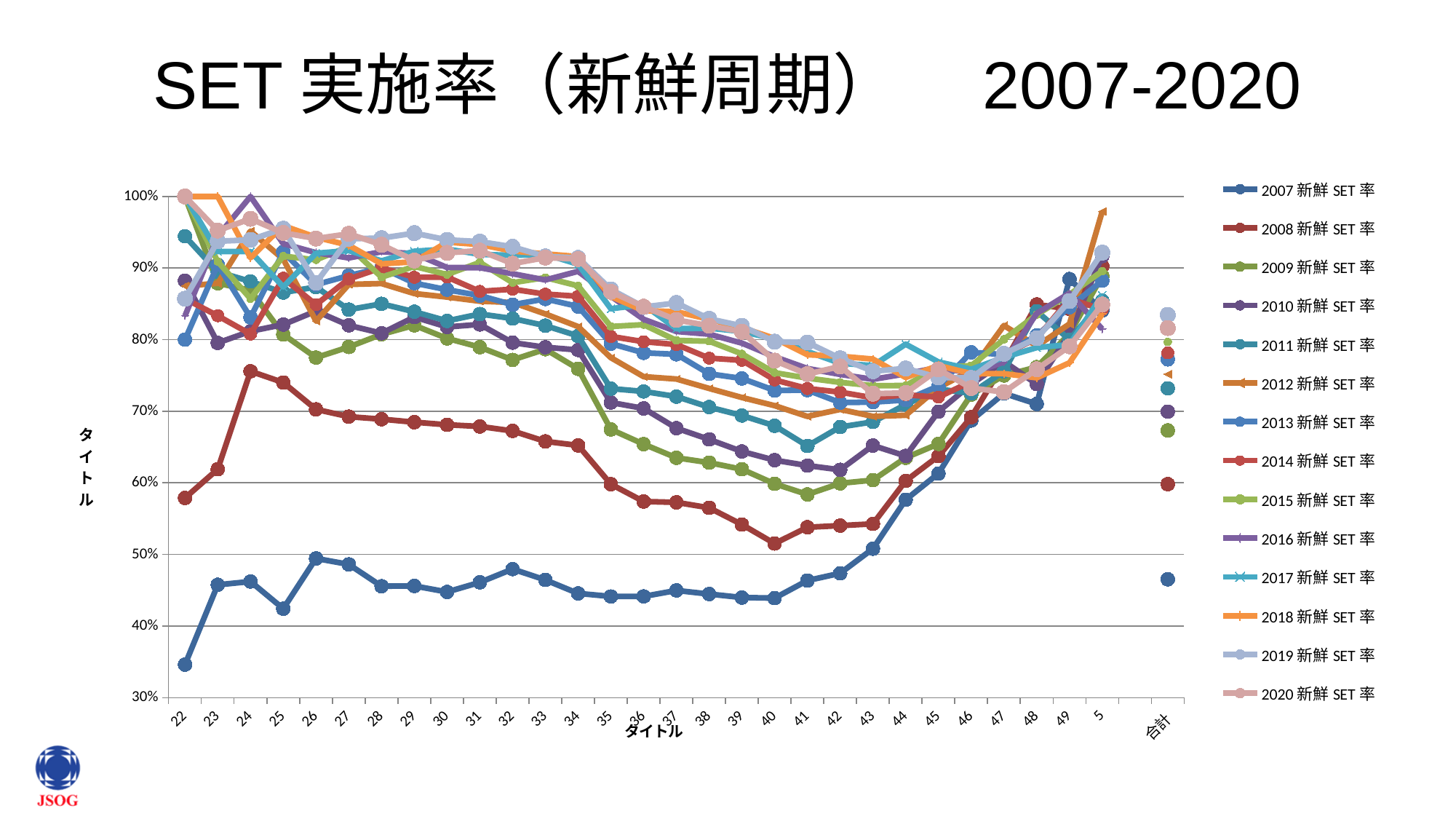

# SET実施率（新鮮周期）　2007-2020

### Chart

| Category | 2007新鮮SET率 | 2008新鮮SET率 | 2009新鮮SET率 | 2010新鮮SET率 | 2011新鮮SET率 | 2012新鮮SET率 | 2013新鮮SET率 | 2014新鮮SET率 | 2015新鮮SET率 | 2016新鮮SET率 | 2017新鮮SET率 | 2018新鮮SET率 | 2019新鮮SET率 | 2020新鮮SET率 |
|---|---|---|---|---|---|---|---|---|---|---|---|---|---|---|
| 22 | 0.34615384615384615 | 0.5789473684210527 | 1.0 | 0.8823529411764706 | 0.9444444444444444 | 0.875 | 0.8 | 0.8571428571428571 | 1.0 | 0.8333333333333334 | 1.0 | 1.0 | 0.8571428571428571 | 1.0 |
| 23 | 0.4576271186440678 | 0.6190476190476191 | 0.8787878787878788 | 0.7954545454545454 | 0.8947368421052632 | 0.8787878787878788 | 0.9047619047619048 | 0.8333333333333334 | 0.9090909090909091 | 0.9444444444444444 | 0.9230769230769231 | 1.0 | 0.9375 | 0.9523809523809523 |
| 24 | 0.46226415094339623 | 0.7558139534883721 | 0.8690476190476191 | 0.8117647058823529 | 0.8813559322033898 | 0.9516129032258065 | 0.8309859154929577 | 0.8076923076923077 | 0.8571428571428571 | 1.0 | 0.9230769230769231 | 0.9142857142857143 | 0.9393939393939394 | 0.96875 |
| 25 | 0.42424242424242425 | 0.7401129943502824 | 0.8072289156626506 | 0.8209876543209876 | 0.8658536585365854 | 0.9124087591240876 | 0.9224137931034483 | 0.8859649122807017 | 0.9166666666666666 | 0.9340659340659341 | 0.8736842105263158 | 0.9591836734693877 | 0.9550561797752809 | 0.9491525423728814 |
| 26 | 0.494475138121547 | 0.7026239067055393 | 0.77491961414791 | 0.8398692810457516 | 0.8735177865612648 | 0.8259109311740891 | 0.8769230769230769 | 0.8488888888888889 | 0.911504424778761 | 0.9214659685863874 | 0.9206349206349206 | 0.9430051813471503 | 0.8794326241134752 | 0.9411764705882353 |
| 27 | 0.48615384615384616 | 0.6924428822495606 | 0.7897526501766784 | 0.8199566160520607 | 0.8418891170431212 | 0.8771551724137931 | 0.8894009216589862 | 0.8847926267281107 | 0.93 | 0.9141104294478528 | 0.9243697478991597 | 0.9318181818181818 | 0.9409722222222222 | 0.9478260869565217 |
| 28 | 0.4556830031282586 | 0.6889596602972399 | 0.8073908174692049 | 0.8089591567852438 | 0.85 | 0.8783783783783784 | 0.9005305039787799 | 0.9004037685060565 | 0.8872620790629575 | 0.922824302134647 | 0.9100346020761245 | 0.9058823529411765 | 0.941834451901566 | 0.9325 |
| 29 | 0.4560585885486019 | 0.6847222222222222 | 0.8199697428139183 | 0.83150800336984 | 0.8389610389610389 | 0.8643617021276596 | 0.8789473684210526 | 0.8871119473189087 | 0.9023696682464455 | 0.9201970443349754 | 0.9235159817351598 | 0.9087719298245615 | 0.9487870619946092 | 0.9106145251396648 |
| 30 | 0.44764150943396225 | 0.6811023622047244 | 0.801729106628242 | 0.8177083333333334 | 0.8261437908496732 | 0.8594249201277955 | 0.8697614442295294 | 0.8874748827863362 | 0.8909825033647375 | 0.9008142116950407 | 0.9264705882352942 | 0.9361888111888111 | 0.9394240317775571 | 0.9212792127921279 |
| 31 | 0.4610639938319198 | 0.6787807737397421 | 0.7894736842105263 | 0.821221578243424 | 0.8357536304456685 | 0.8536585365853658 | 0.8615384615384616 | 0.8674633351439435 | 0.9078604893284747 | 0.9005175388154112 | 0.919185687847008 | 0.932845744680851 | 0.9369747899159664 | 0.9243781094527364 |
| 32 | 0.47962474347698625 | 0.6724919093851133 | 0.7717164697706741 | 0.7957796852646638 | 0.8294947994056464 | 0.8518662519440124 | 0.8488188976377953 | 0.8704487722269263 | 0.8796216680997421 | 0.8920765027322405 | 0.9177312212570261 | 0.9237336368810473 | 0.9296346414073072 | 0.9061962134251291 |
| 33 | 0.4644848484848485 | 0.6579156722354813 | 0.7865836399660345 | 0.7893830703012913 | 0.8195137157107232 | 0.8358862144420132 | 0.85683025945608 | 0.8635743519781719 | 0.8866736621196223 | 0.8833765272121437 | 0.9192598822539949 | 0.9197615772581385 | 0.9162422184493492 | 0.9145907473309609 |
| 34 | 0.44558697514995715 | 0.6523273770130157 | 0.7592380078035346 | 0.7855745721271393 | 0.8051538259268998 | 0.8182051941373104 | 0.8463130659767141 | 0.8605744125326371 | 0.8751438434982739 | 0.8954268292682926 | 0.9052991452991453 | 0.9160707564922845 | 0.9142053445850914 | 0.9126271693596649 |
| 35 | 0.44133388225607245 | 0.5981326590157557 | 0.6746554823247454 | 0.7122376895906919 | 0.7316250842886042 | 0.7748051400884769 | 0.7944334867411791 | 0.8044744814728502 | 0.8183588994399805 | 0.8607057574953568 | 0.8431622569333759 | 0.8602841677943166 | 0.870186581976975 | 0.866877971473851 |
| 36 | 0.44136676101900524 | 0.573936792820913 | 0.6540499621498864 | 0.7039422326307572 | 0.7276641550053822 | 0.74831013916501 | 0.7815427546342436 | 0.797095520556351 | 0.8208955223880597 | 0.8284208003834173 | 0.8488888888888889 | 0.8404397068620919 | 0.8456221198156681 | 0.8460350154479918 |
| 37 | 0.44978434996919286 | 0.5727848101265823 | 0.6350507416081187 | 0.6763609246830723 | 0.7204921184159938 | 0.7450255326642015 | 0.7795318454001089 | 0.7931231003039514 | 0.7989034658312121 | 0.8113879003558719 | 0.8152849740932643 | 0.8389281507656066 | 0.8512160228898427 | 0.8274894810659187 |
| 38 | 0.4447411668036155 | 0.565208864483232 | 0.6282313557745955 | 0.6606595783023969 | 0.7057546145494028 | 0.7318652849740933 | 0.752283105022831 | 0.7741665270564584 | 0.7977607961613649 | 0.8076256499133448 | 0.8160511363636364 | 0.8284339925173704 | 0.8290343915343915 | 0.8194566170026293 |
| 39 | 0.4398434281005356 | 0.54182101774225 | 0.618985208762404 | 0.6438235810929538 | 0.694089180781196 | 0.7191985645933014 | 0.7457877623411173 | 0.7711464780430297 | 0.7801374141161774 | 0.795120320855615 | 0.8113956720270002 | 0.8167478543261424 | 0.8192090395480226 | 0.8109848484848485 |
| 40 | 0.43899521531100477 | 0.515281042957897 | 0.5986842105263158 | 0.6316499614494988 | 0.6796641791044776 | 0.707790192427064 | 0.729017517136329 | 0.74375 | 0.7538318625174175 | 0.7761143818334735 | 0.8009124844462878 | 0.8018060836501901 | 0.7971927814379833 | 0.7706666666666667 |
| 41 | 0.4636118598382749 | 0.5380163114969745 | 0.5837505689576695 | 0.6241568296795953 | 0.651511991657977 | 0.692756183745583 | 0.7295367756931762 | 0.7316587532547097 | 0.7462890033323235 | 0.7597301504929943 | 0.7833550630160799 | 0.7788347205707491 | 0.7959953569355774 | 0.7519266055045871 |
| 42 | 0.47371675943104513 | 0.5403170227429359 | 0.5993456276026174 | 0.6182003050330452 | 0.6780511105803678 | 0.7025436199285264 | 0.7121212121212122 | 0.7266811279826464 | 0.7402964008468595 | 0.7514511873350923 | 0.7669990933816863 | 0.7768166089965398 | 0.7739157182405414 | 0.7625468164794007 |
| 43 | 0.5080745341614907 | 0.5427366807205826 | 0.6038826931020239 | 0.652129817444219 | 0.6851338873499538 | 0.6928628708901363 | 0.7127796348675752 | 0.7187427240977882 | 0.7357769282662469 | 0.7445855115758029 | 0.7638190954773869 | 0.7728541521284019 | 0.7559471365638767 | 0.7245480494766888 |
| 44 | 0.5765124555160143 | 0.6027964785085448 | 0.6350762527233116 | 0.6375545851528385 | 0.7093619003260363 | 0.6943820224719102 | 0.7156273478587528 | 0.7228241873470814 | 0.7358671351006069 | 0.7521399330107927 | 0.7936170212765957 | 0.7471537001897534 | 0.7597613882863341 | 0.7255902999361837 |
| 45 | 0.6130514705882353 | 0.6373147340889277 | 0.6544054747647562 | 0.6995268138801262 | 0.730909090909091 | 0.7330402010050251 | 0.7351351351351352 | 0.7196796338672768 | 0.7614991482112436 | 0.7613143211407316 | 0.7688513037350246 | 0.7638603696098563 | 0.7472055030094583 | 0.7584014532243415 |
| 46 | 0.6870503597122302 | 0.6916802610114192 | 0.7231833910034602 | 0.7377049180327869 | 0.72508038585209 | 0.756838905775076 | 0.7822685788787483 | 0.7414806110458284 | 0.7635960044395117 | 0.7530120481927711 | 0.758575197889182 | 0.7525 | 0.7464183381088825 | 0.7324414715719063 |
| 47 | 0.7249190938511327 | 0.7667844522968198 | 0.75 | 0.7694704049844237 | 0.7557471264367817 | 0.8197674418604651 | 0.7791798107255521 | 0.7793427230046949 | 0.8004338394793926 | 0.7686375321336761 | 0.7751937984496124 | 0.7525252525252525 | 0.780281690140845 | 0.726775956284153 |
| 48 | 0.7101449275362319 | 0.8490566037735849 | 0.7615894039735099 | 0.7379310344827587 | 0.8396946564885496 | 0.7911392405063291 | 0.8058823529411765 | 0.8014705882352942 | 0.8349514563106796 | 0.8365384615384616 | 0.7888888888888889 | 0.7466666666666667 | 0.801980198019802 | 0.7586206896551724 |
| 49 | 0.8846153846153846 | 0.8428571428571429 | 0.8082191780821918 | 0.8088235294117647 | 0.8 | 0.821917808219178 | 0.845360824742268 | 0.8571428571428571 | 0.863013698630137 | 0.8648648648648649 | 0.7931034482758621 | 0.7676767676767676 | 0.8539325842696629 | 0.7906976744186046 |
| 50歳以上 | 0.8409090909090909 | 0.9024390243902439 | 0.8888888888888888 | 0.9166666666666666 | 0.8541666666666666 | 0.9791666666666666 | 0.8823529411764706 | 0.8421052631578947 | 0.8958333333333334 | 0.8148148148148148 | 0.8620689655172413 | 0.835820895522388 | 0.9215686274509803 | 0.8490566037735849 |
|  | None | None | None | None | None | None | None | None | None | None | None | None | None | None |
| 合計 | 0.46527465467394796 | 0.5982523107984479 | 0.6731934805137707 | 0.6995144288392391 | 0.7319978682717326 | 0.7517937664842177 | 0.7724385490135591 | 0.7815618432589665 | 0.796694850115296 | 0.8099291439911934 | 0.8272648421208039 | 0.8307523025511452 | 0.8346237986382519 | 0.8161742027018691 |